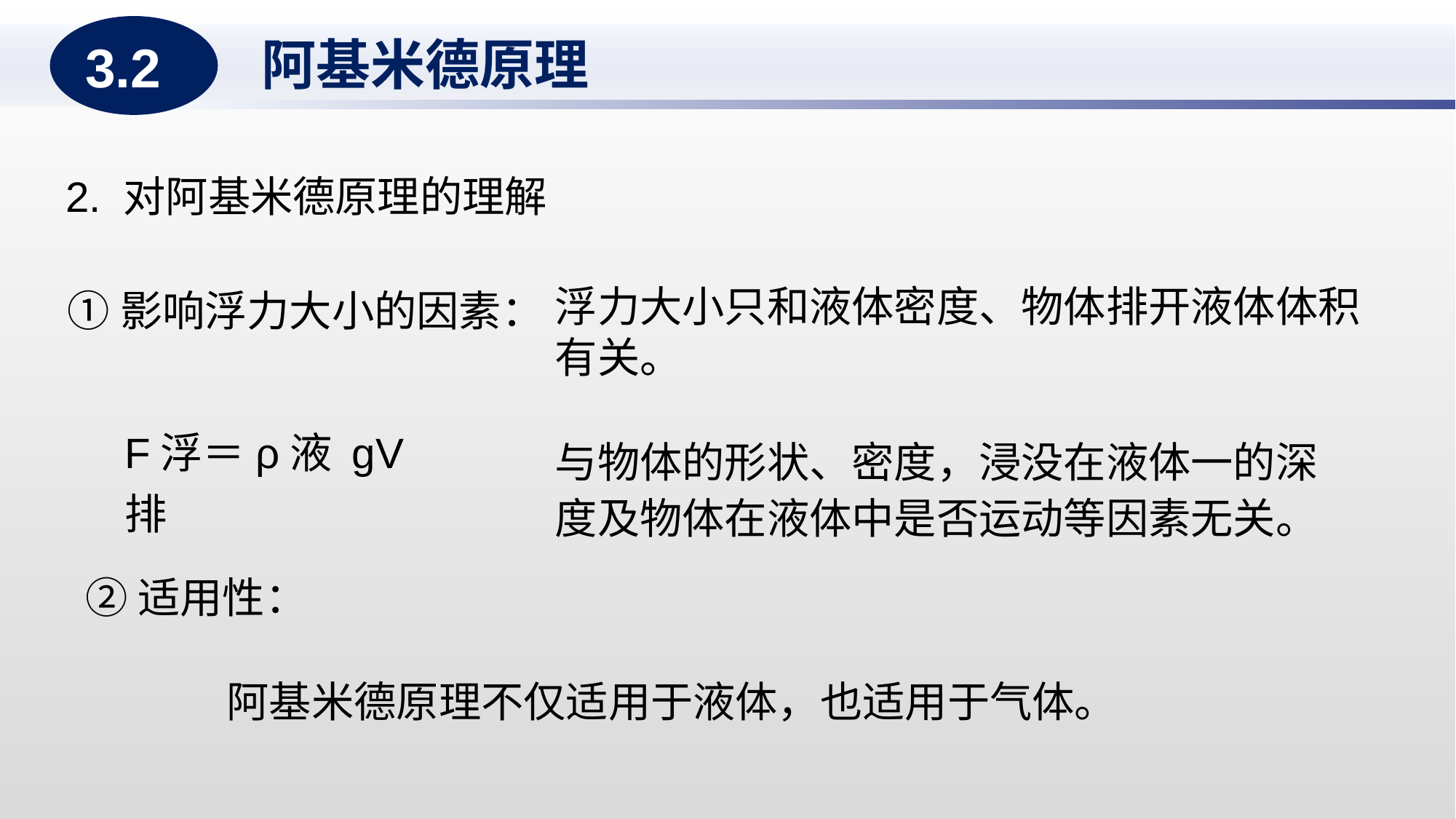

3.2

阿基米德原理

2. 对阿基米德原理的理解
①影响浮力大小的因素：
浮力大小只和液体密度、物体排开液体体积有关。
F浮＝ρ液 gV排
与物体的形状、密度，浸没在液体一的深度及物体在液体中是否运动等因素无关。
②适用性：
阿基米德原理不仅适用于液体，也适用于气体。